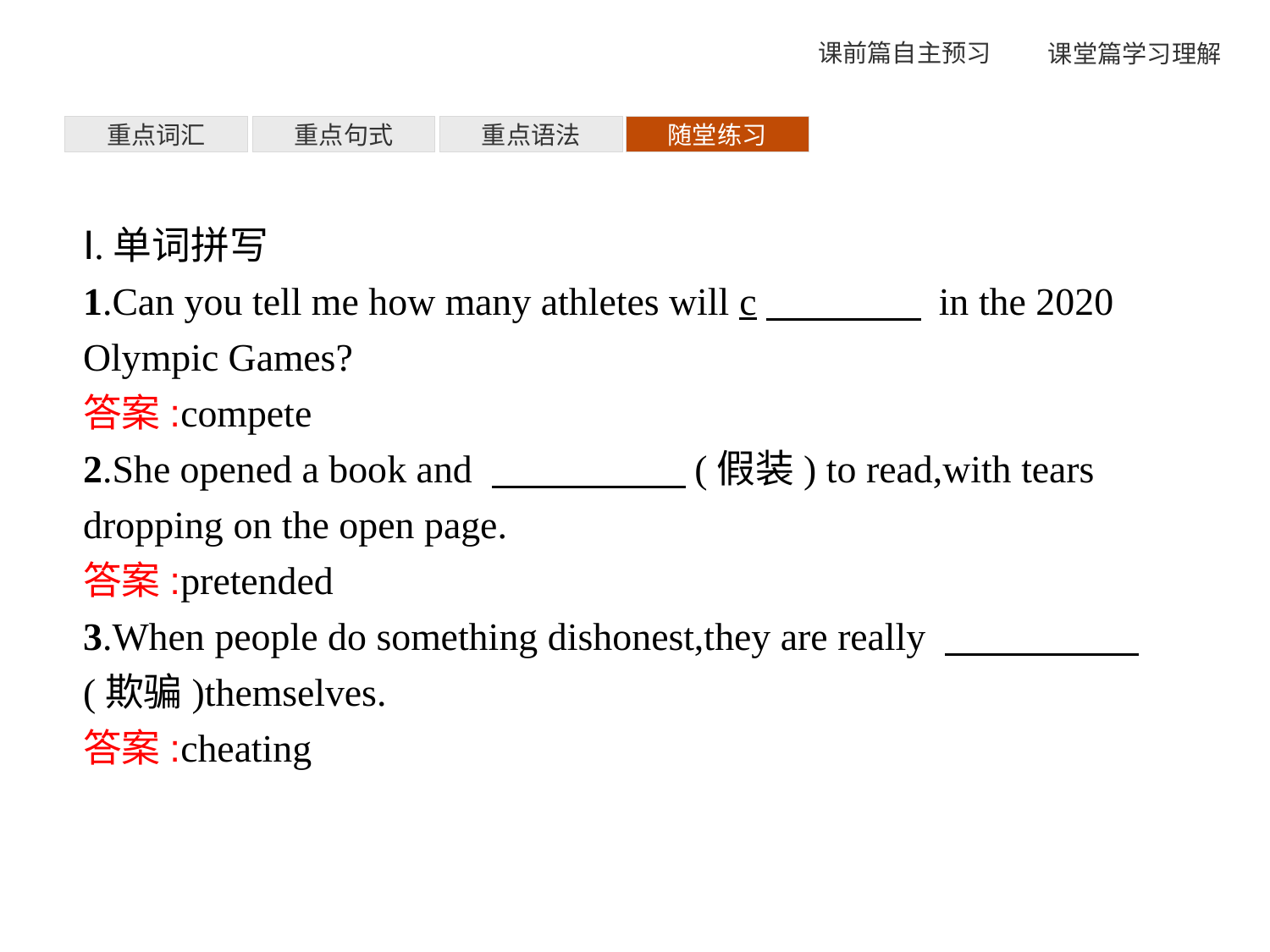

重点词汇
重点句式
重点语法
随堂练习
Ⅰ.单词拼写
1.Can you tell me how many athletes will c　　　　 in the 2020 Olympic Games?
答案:compete
2.She opened a book and 　　　　　(假装) to read,with tears dropping on the open page.
答案:pretended
3.When people do something dishonest,they are really 　　　　　(欺骗)themselves.
答案:cheating